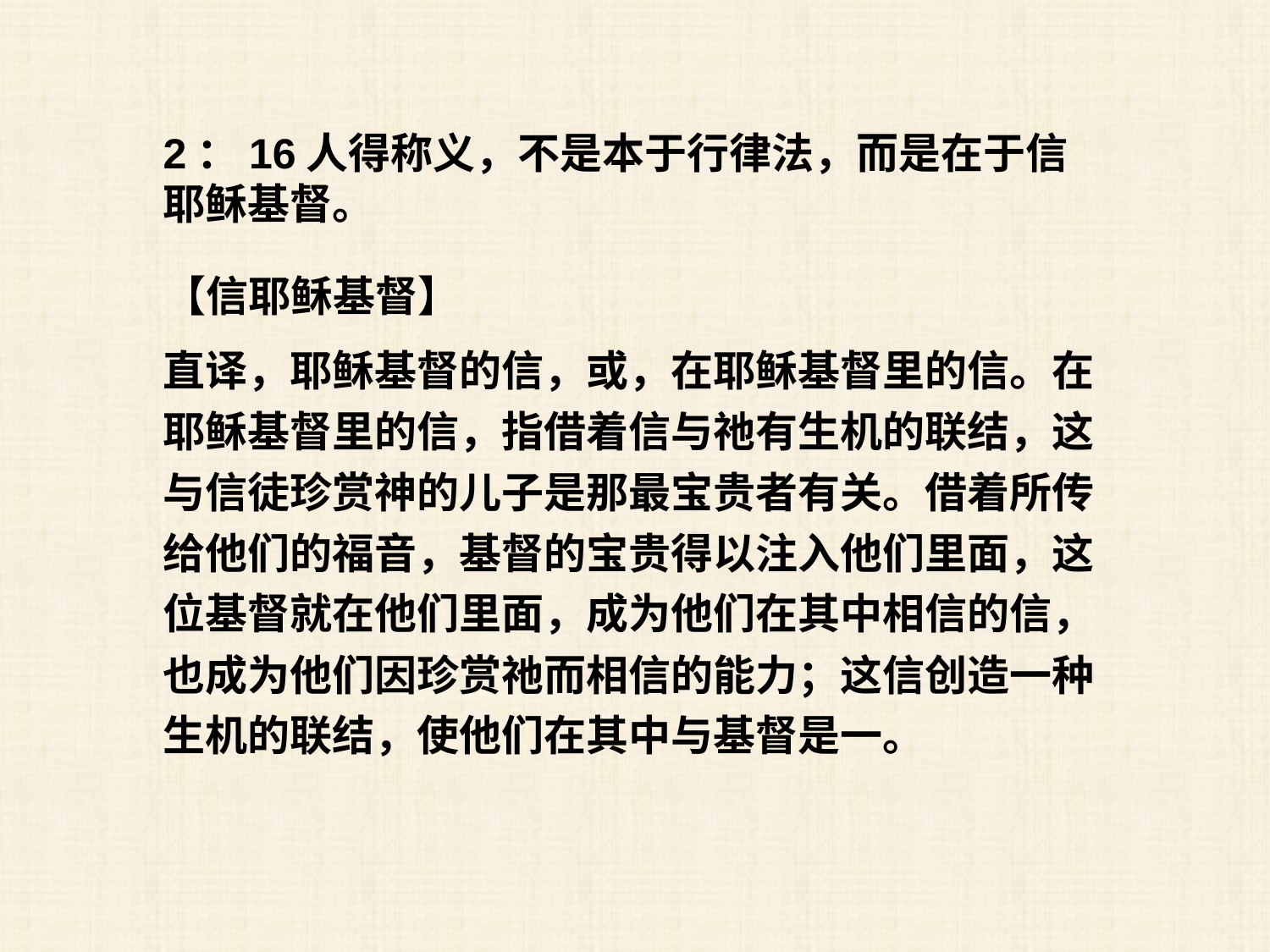

2：16人得称义，不是本于行律法，而是在于信耶稣基督。
【信耶稣基督】
直译，耶稣基督的信，或，在耶稣基督里的信。在耶稣基督里的信，指借着信与祂有生机的联结，这与信徒珍赏神的儿子是那最宝贵者有关。借着所传给他们的福音，基督的宝贵得以注入他们里面，这位基督就在他们里面，成为他们在其中相信的信，也成为他们因珍赏祂而相信的能力；这信创造一种生机的联结，使他们在其中与基督是一。